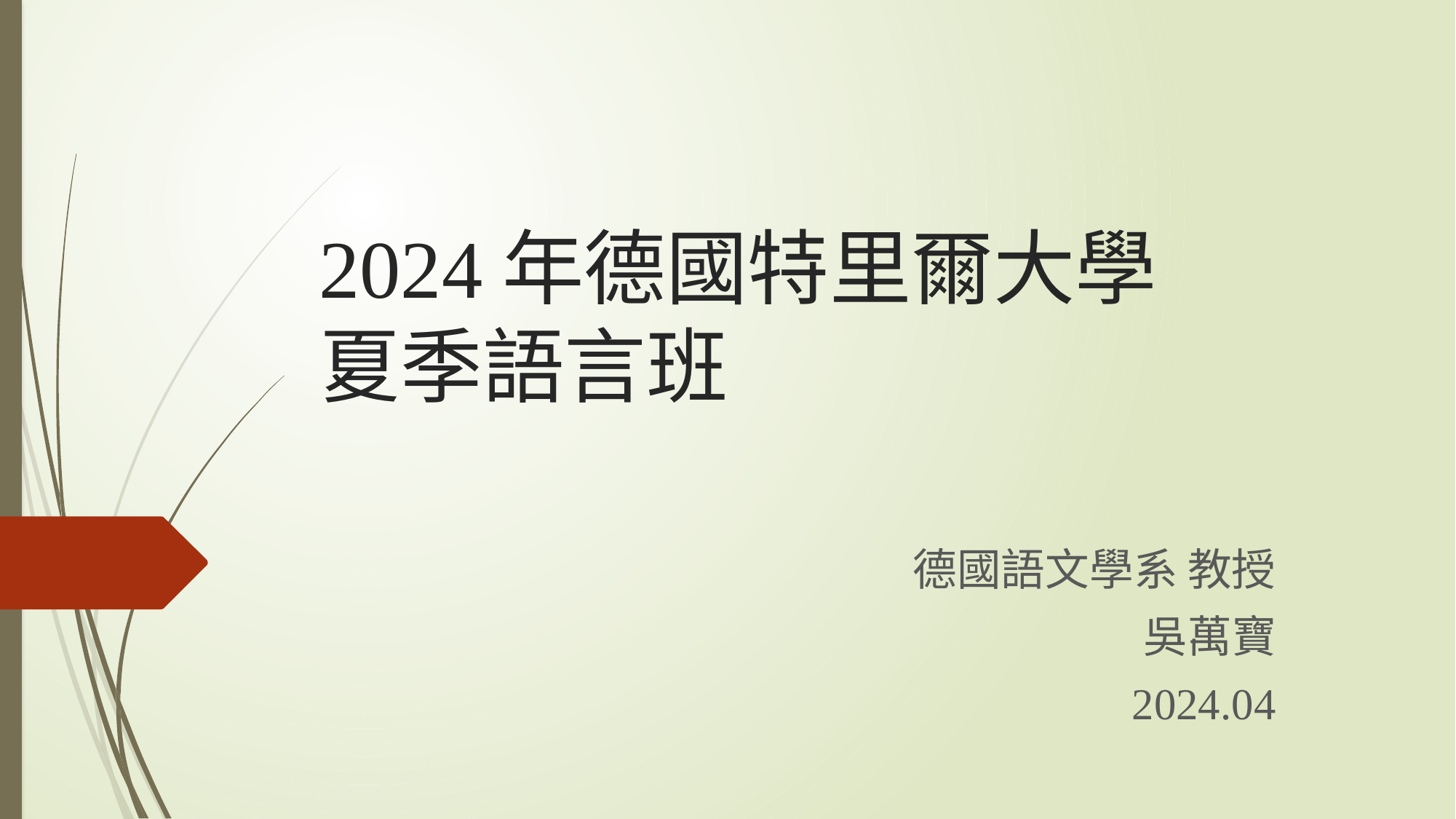

# 2024年德國特里爾大學 夏季語言班
德國語文學系 教授
吳萬寶
2024.04